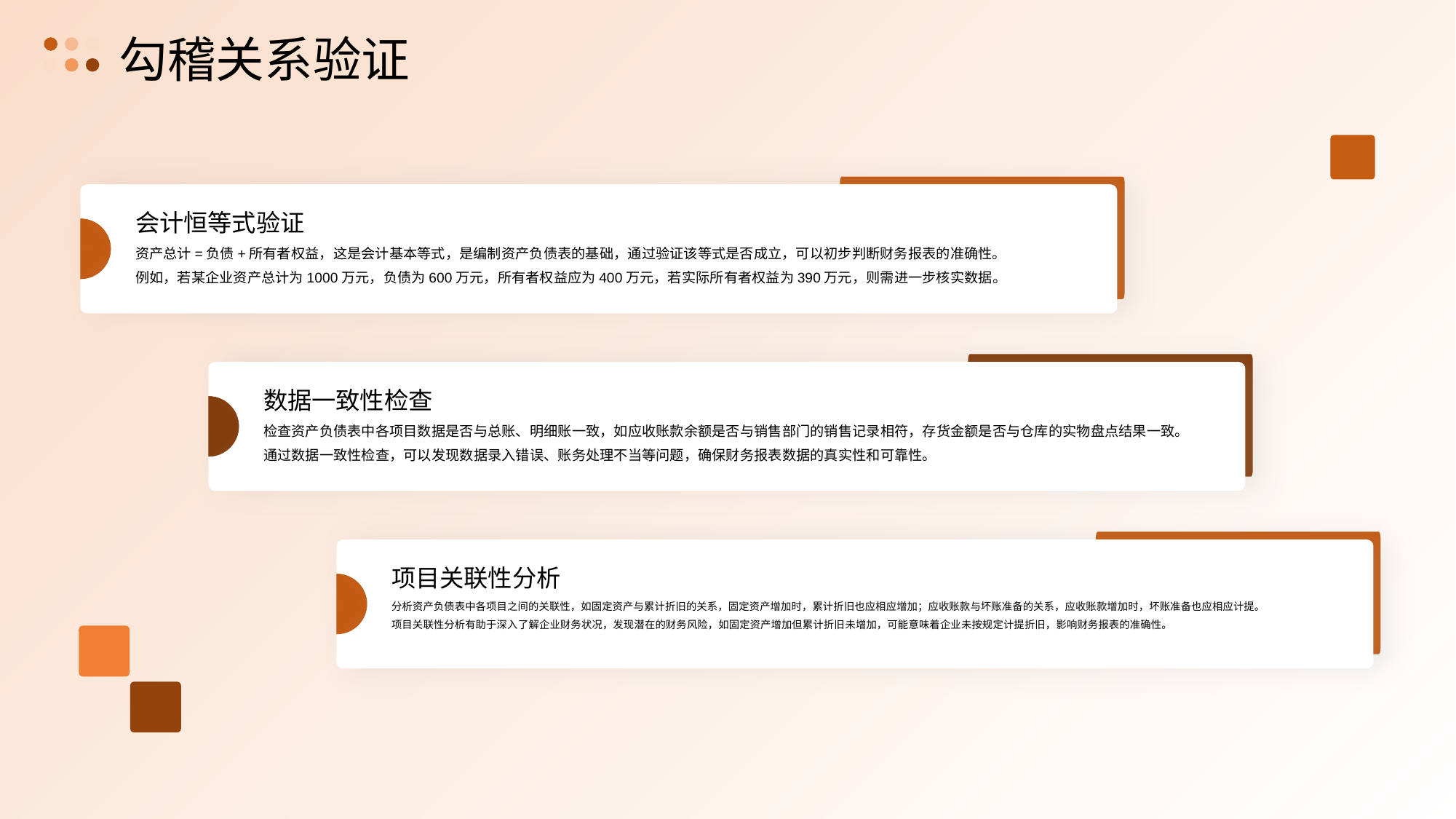

勾稽关系验证

会计恒等式验证

资产总计=负债+所有者权益，这是会计基本等式，是编制资产负债表的基础，通过验证该等式是否成立，可以初步判断财务报表的准确性。
例如，若某企业资产总计为1000万元，负债为600万元，所有者权益应为400万元，若实际所有者权益为390万元，则需进一步核实数据。

数据一致性检查

检查资产负债表中各项目数据是否与总账、明细账一致，如应收账款余额是否与销售部门的销售记录相符，存货金额是否与仓库的实物盘点结果一致。
通过数据一致性检查，可以发现数据录入错误、账务处理不当等问题，确保财务报表数据的真实性和可靠性。

项目关联性分析

分析资产负债表中各项目之间的关联性，如固定资产与累计折旧的关系，固定资产增加时，累计折旧也应相应增加；应收账款与坏账准备的关系，应收账款增加时，坏账准备也应相应计提。
项目关联性分析有助于深入了解企业财务状况，发现潜在的财务风险，如固定资产增加但累计折旧未增加，可能意味着企业未按规定计提折旧，影响财务报表的准确性。